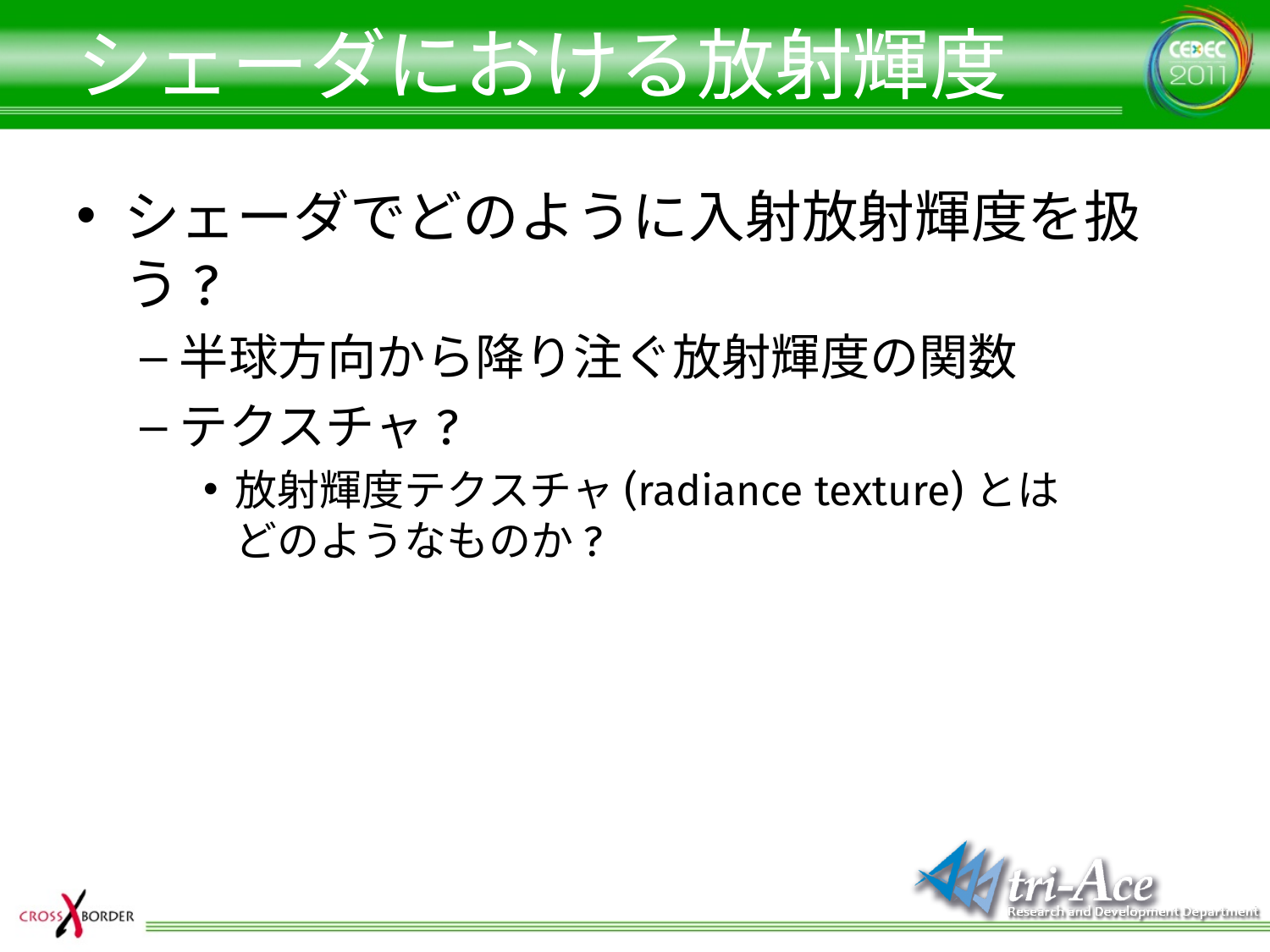

# シェーダにおける放射輝度
シェーダでどのように入射放射輝度を扱う?
半球方向から降り注ぐ放射輝度の関数
テクスチャ?
放射輝度テクスチャ(radiance texture)とは
どのようなものか?